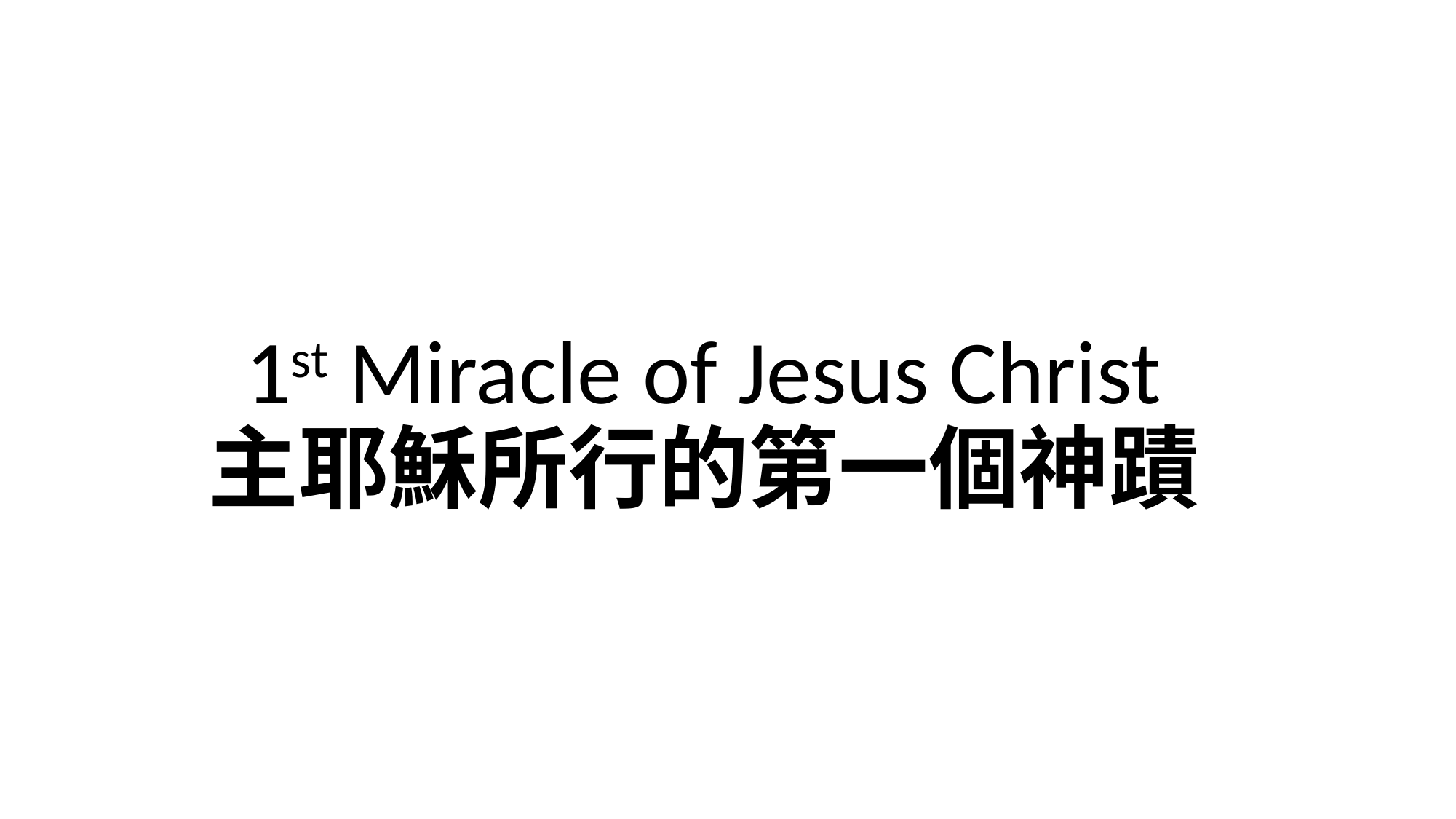

# 1st Miracle of Jesus Christ 主耶穌所行的第一個神蹟